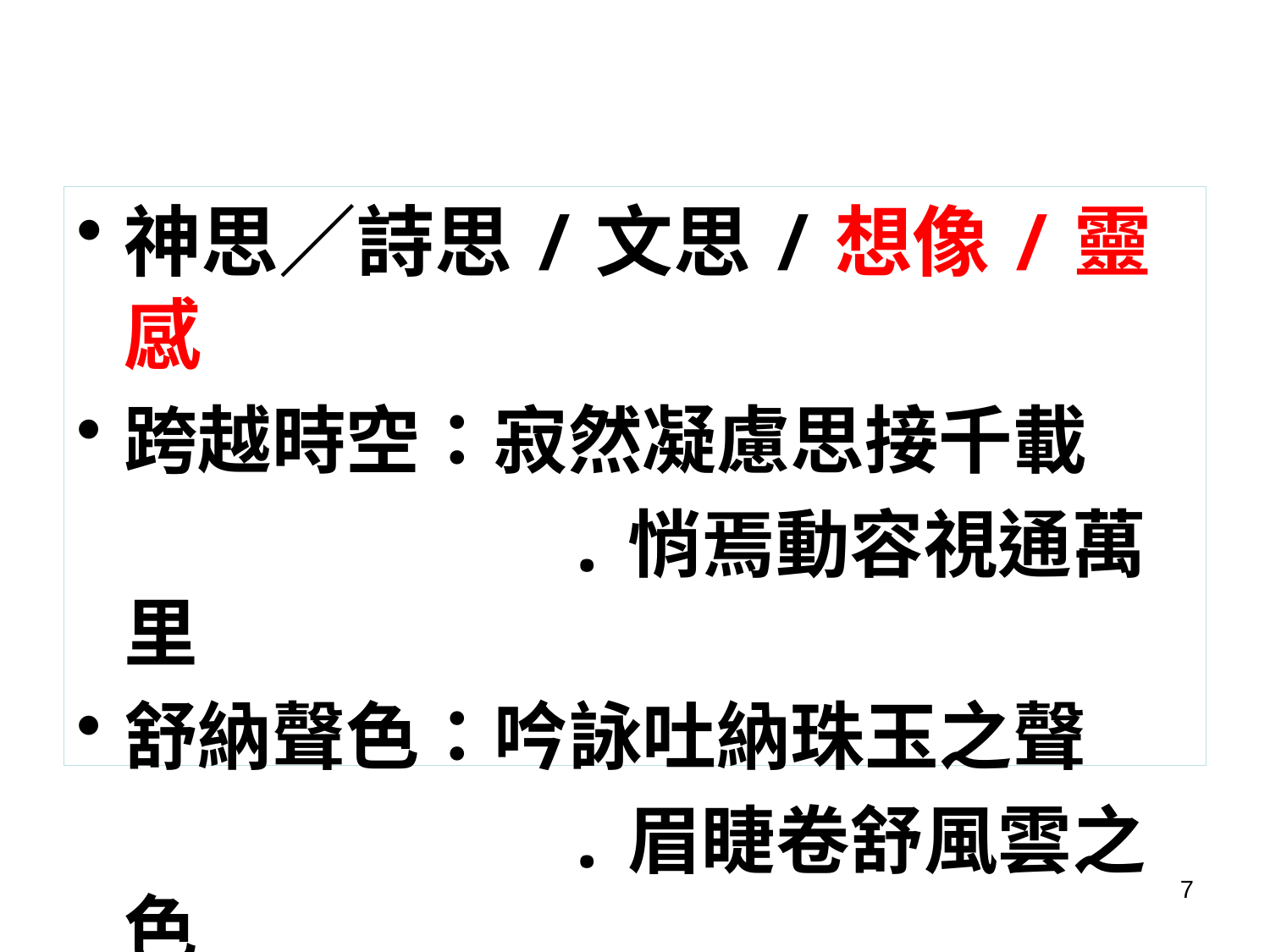

神思∕詩思/文思/想像/靈感
跨越時空：寂然凝慮思接千載
           .悄焉動容視通萬里
舒納聲色：吟詠吐納珠玉之聲
           .眉睫卷舒風雲之色

7